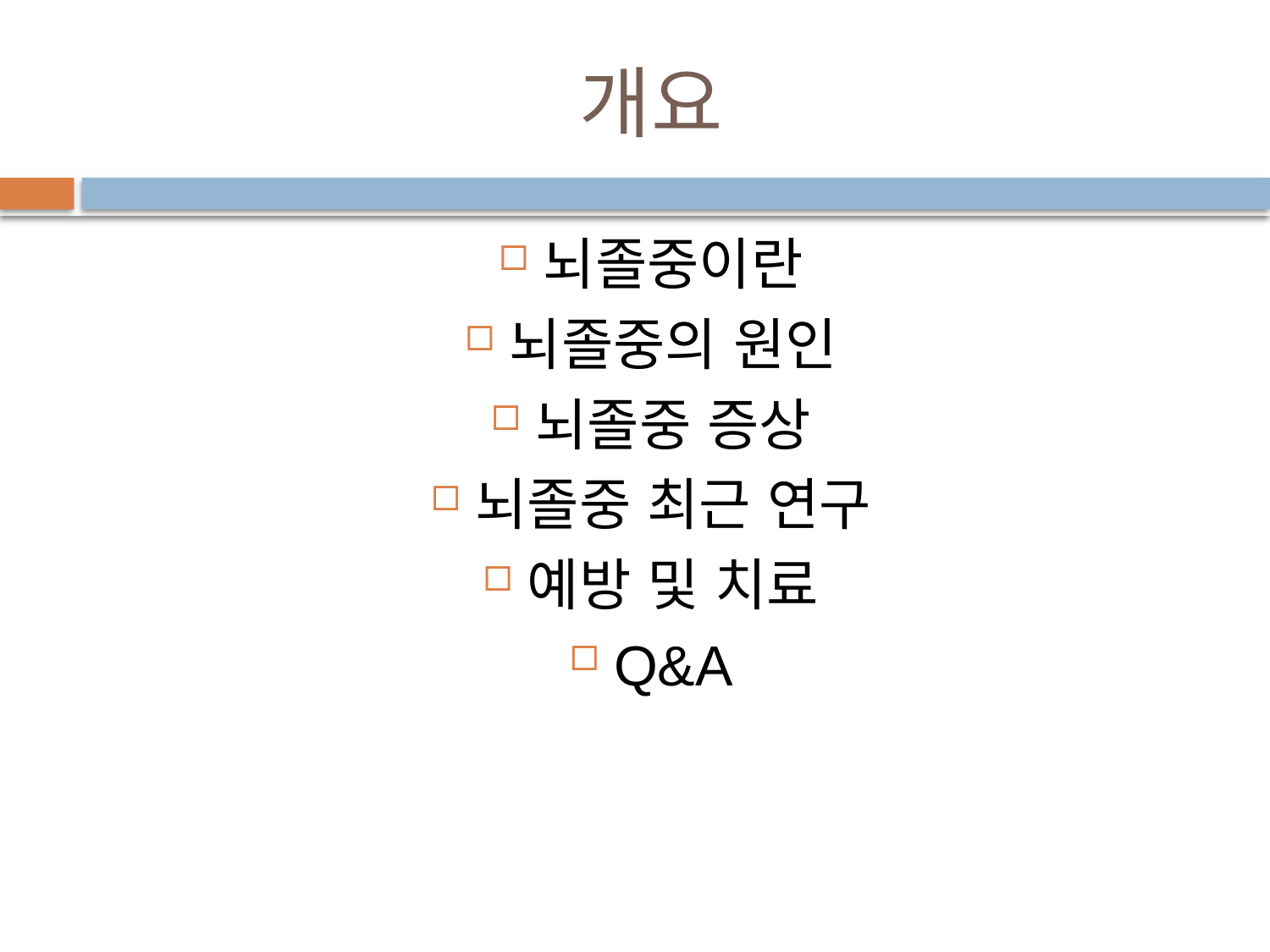

# 개요
뇌졸중이란
뇌졸중의 원인
뇌졸중 증상
뇌졸중 최근 연구
예방 및 치료
Q&A